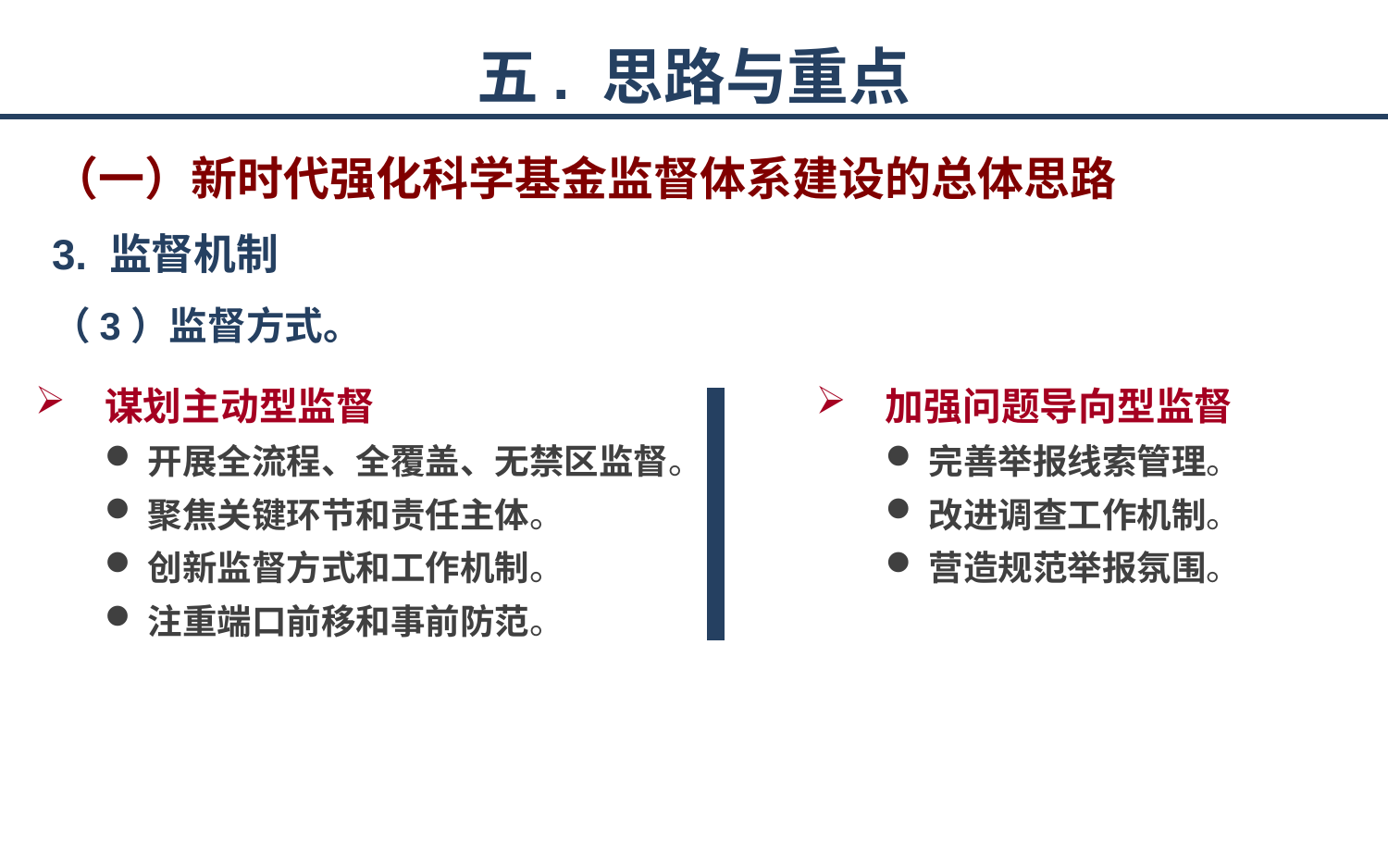

# 五. 思路与重点
（一）新时代强化科学基金监督体系建设的总体思路
3. 监督机制
（3）监督方式。
谋划主动型监督
开展全流程、全覆盖、无禁区监督。
聚焦关键环节和责任主体。
创新监督方式和工作机制。
注重端口前移和事前防范。
加强问题导向型监督
完善举报线索管理。
改进调查工作机制。
营造规范举报氛围。